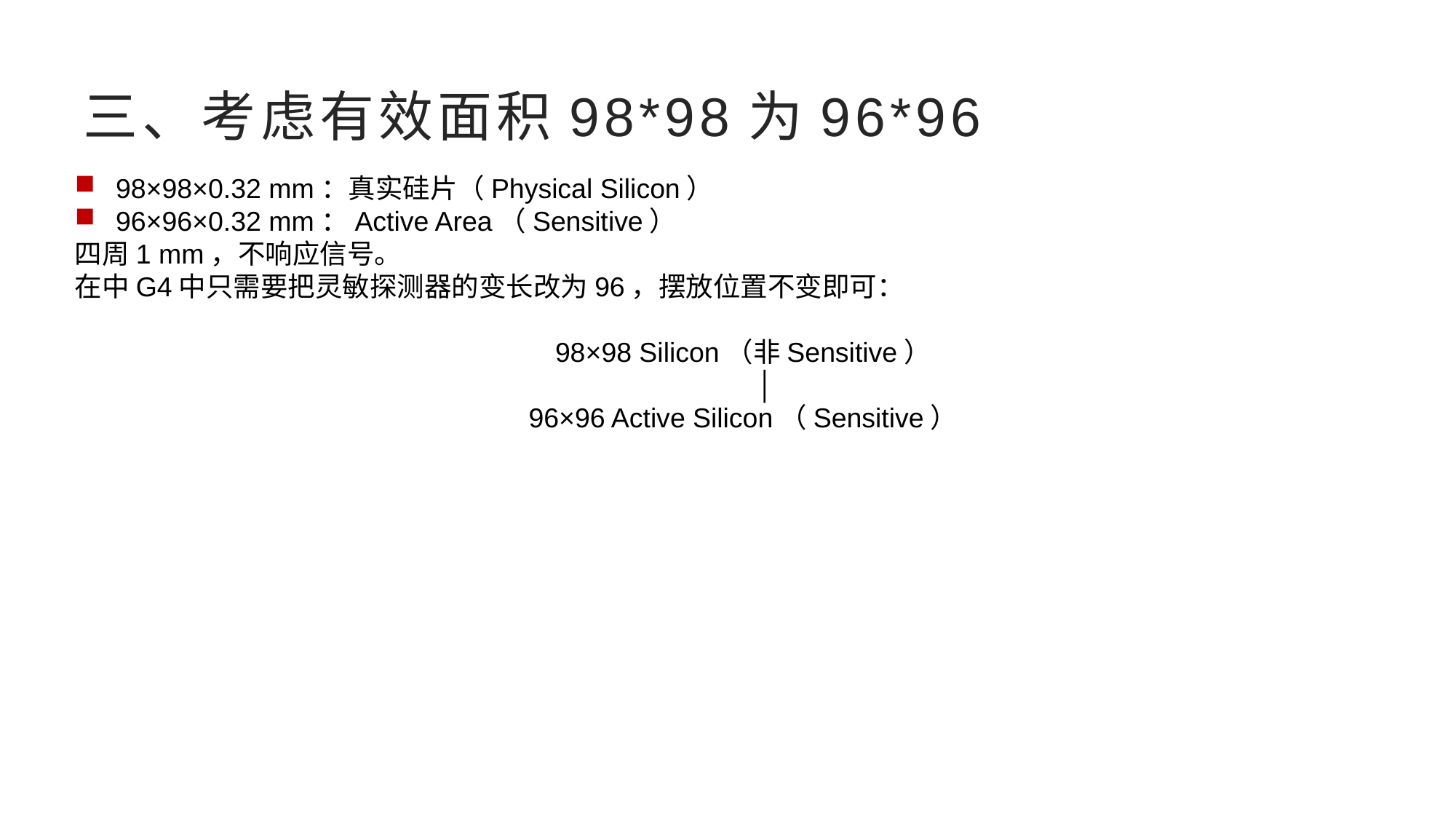

# 三、考虑有效面积98*98为96*96
98×98×0.32 mm：真实硅片（Physical Silicon）
96×96×0.32 mm：Active Area（Sensitive）
四周1 mm，不响应信号。
在中G4中只需要把灵敏探测器的变长改为96，摆放位置不变即可：

98×98 Silicon（非Sensitive）
      │
96×96 Active Silicon（Sensitive）